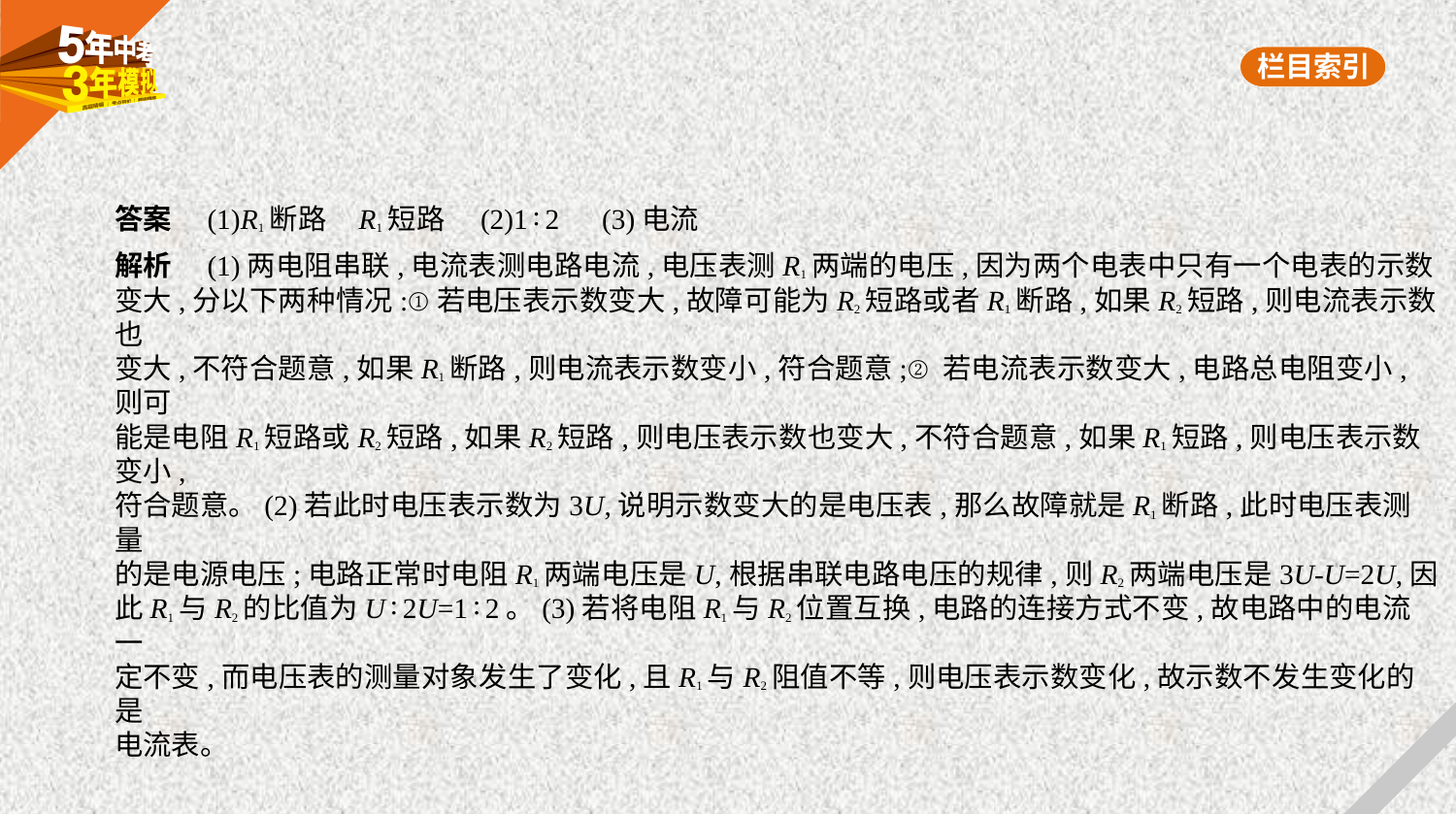

答案　(1)R1断路    R1短路　(2)1∶2　(3)电流
解析　(1)两电阻串联,电流表测电路电流,电压表测R1两端的电压,因为两个电表中只有一个电表的示数
变大,分以下两种情况:①若电压表示数变大,故障可能为R2短路或者R1断路,如果R2短路,则电流表示数也
变大,不符合题意,如果R1断路,则电流表示数变小,符合题意;②若电流表示数变大,电路总电阻变小,则可
能是电阻R1短路或R2短路,如果R2短路,则电压表示数也变大,不符合题意,如果R1短路,则电压表示数变小,
符合题意。(2)若此时电压表示数为3U,说明示数变大的是电压表,那么故障就是R1断路,此时电压表测量
的是电源电压;电路正常时电阻R1两端电压是U,根据串联电路电压的规律,则R2两端电压是3U-U=2U,因
此R1与R2的比值为U∶2U=1∶2。(3)若将电阻R1与R2位置互换,电路的连接方式不变,故电路中的电流一
定不变,而电压表的测量对象发生了变化,且R1与R2阻值不等,则电压表示数变化,故示数不发生变化的是
电流表。